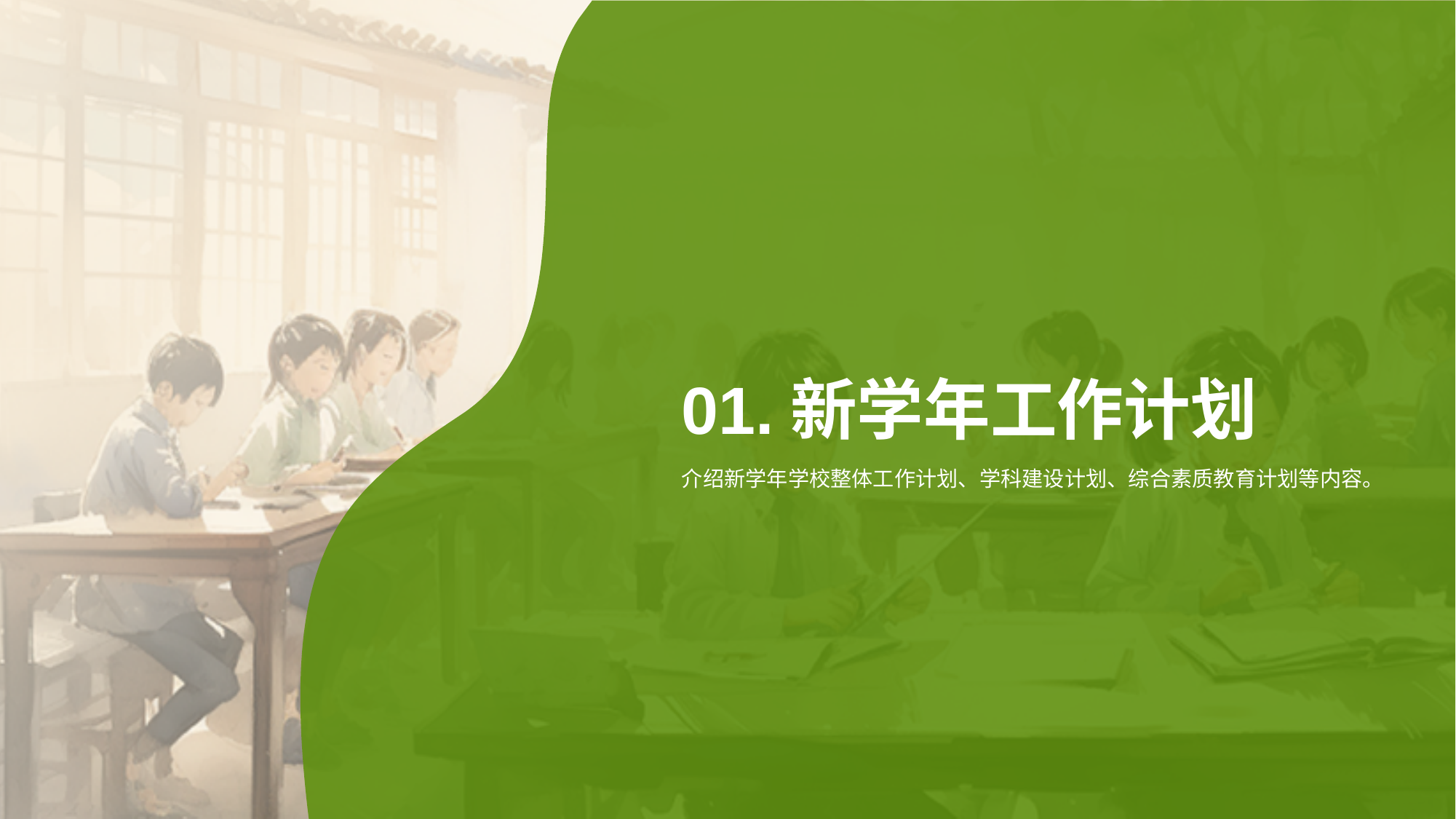

# 01.新学年工作计划
介绍新学年学校整体工作计划、学科建设计划、综合素质教育计划等内容。